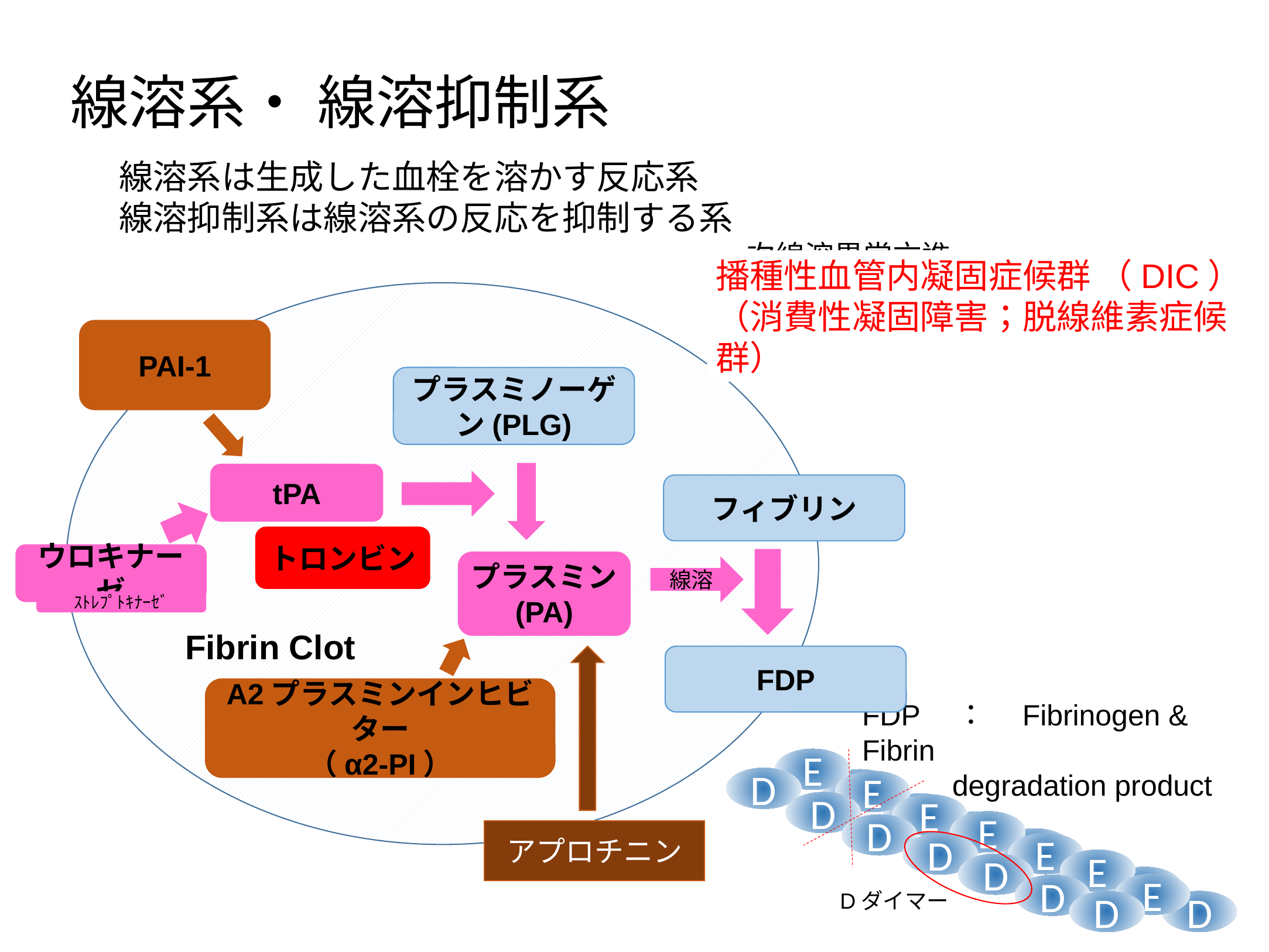

線溶系・ 線溶抑制系
線溶系は生成した血栓を溶かす反応系
線溶抑制系は線溶系の反応を抑制する系
一次線溶異常亢進
二次線溶：播種性血管内凝固症候群（DIC）
播種性血管内凝固症候群 （DIC）
（消費性凝固障害；脱線維素症候群）

Fibrin Clot
PAI-1

Α2プラスミンインヒビター
（α2-PI）
プラスミノーゲン(PLG)

tPA

トロンビン
フィブリン

プラスミン
(PA)
線溶
FDP

ウロキナーゼ
ｽﾄﾚﾌﾟﾄｷﾅｰｾﾞ

アプロチニン
FDP　：　Fibrinogen & Fibrin
           degradation product
E
D
D
E
D
D
E
D
D
E
D
D
E
D
D
E
D
D
E
D
D

Dダイマー